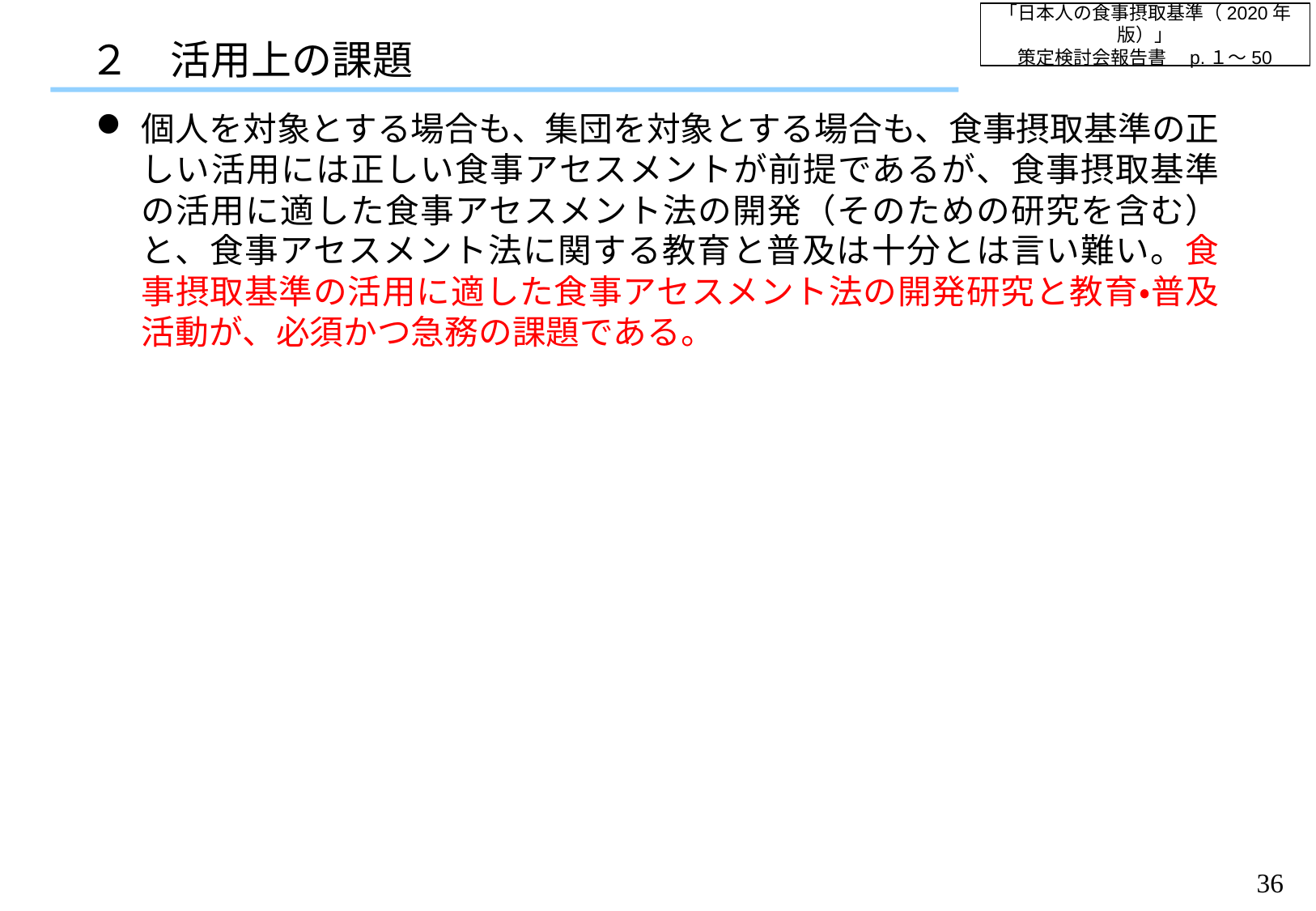

「日本人の食事摂取基準（2020年版）」
策定検討会報告書　p.１～50
２　活用上の課題

個人を対象とする場合も、集団を対象とする場合も、食事摂取基準の正しい活用には正しい食事アセスメントが前提であるが、食事摂取基準の活用に適した食事アセスメント法の開発（そのための研究を含む）と、食事アセスメント法に関する教育と普及は十分とは言い難い。食事摂取基準の活用に適した食事アセスメント法の開発研究と教育・普及活動が、必須かつ急務の課題である。

36